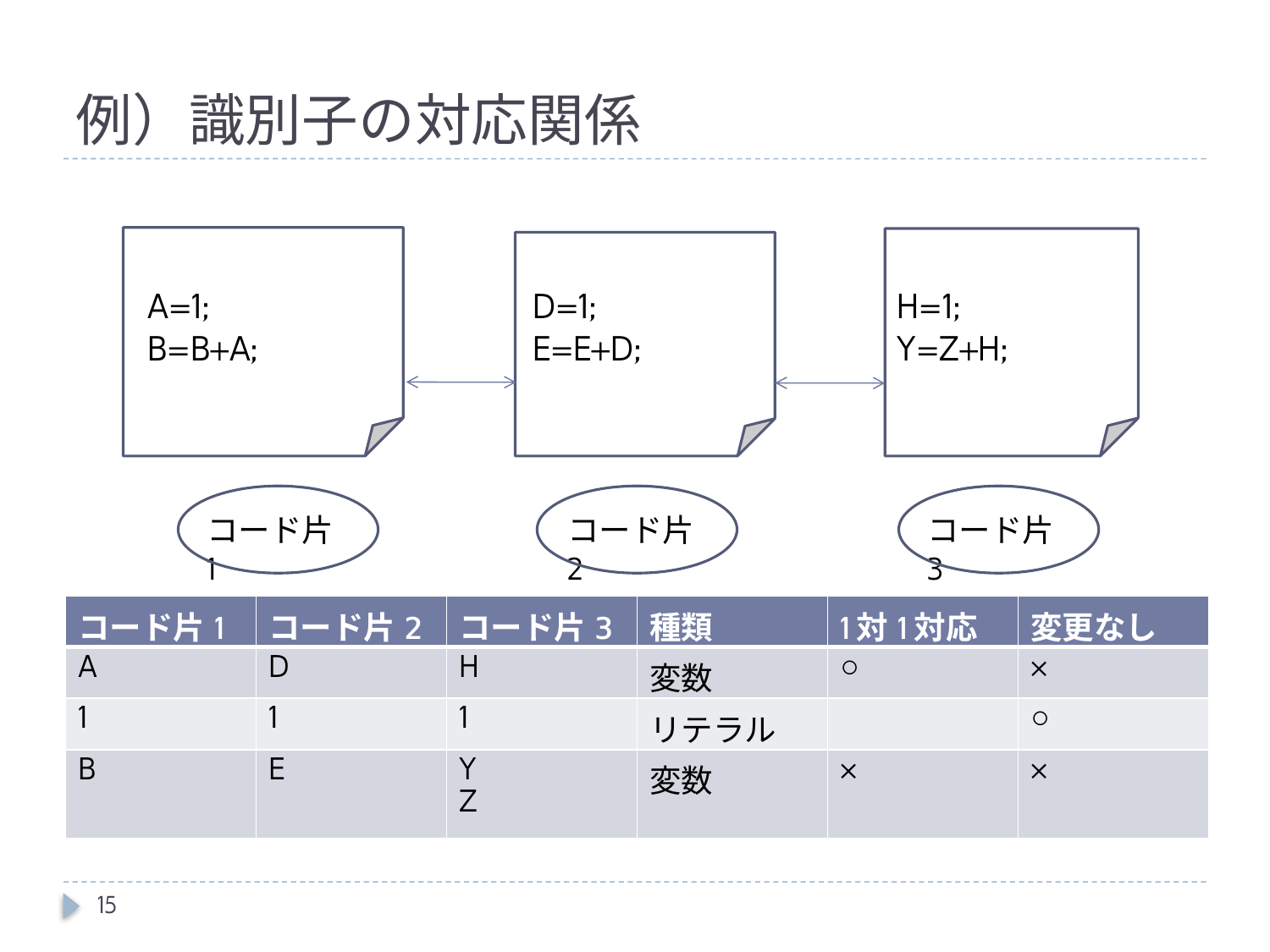

# 例）識別子の対応関係

A=1;
B=B+A;

D=1;
E=E+D;

H=1;
Y=Z+H;

コード片2
コード片3
コード片1
| コード片1 | コード片2 | コード片3 | 種類 | 1対1対応 | 変更なし |
| --- | --- | --- | --- | --- | --- |
| A | D | H | 変数 | ○ | × |
| 1 | 1 | 1 | リテラル |  | ○ |
| B | E | Y Z | 変数 | × | × |
15